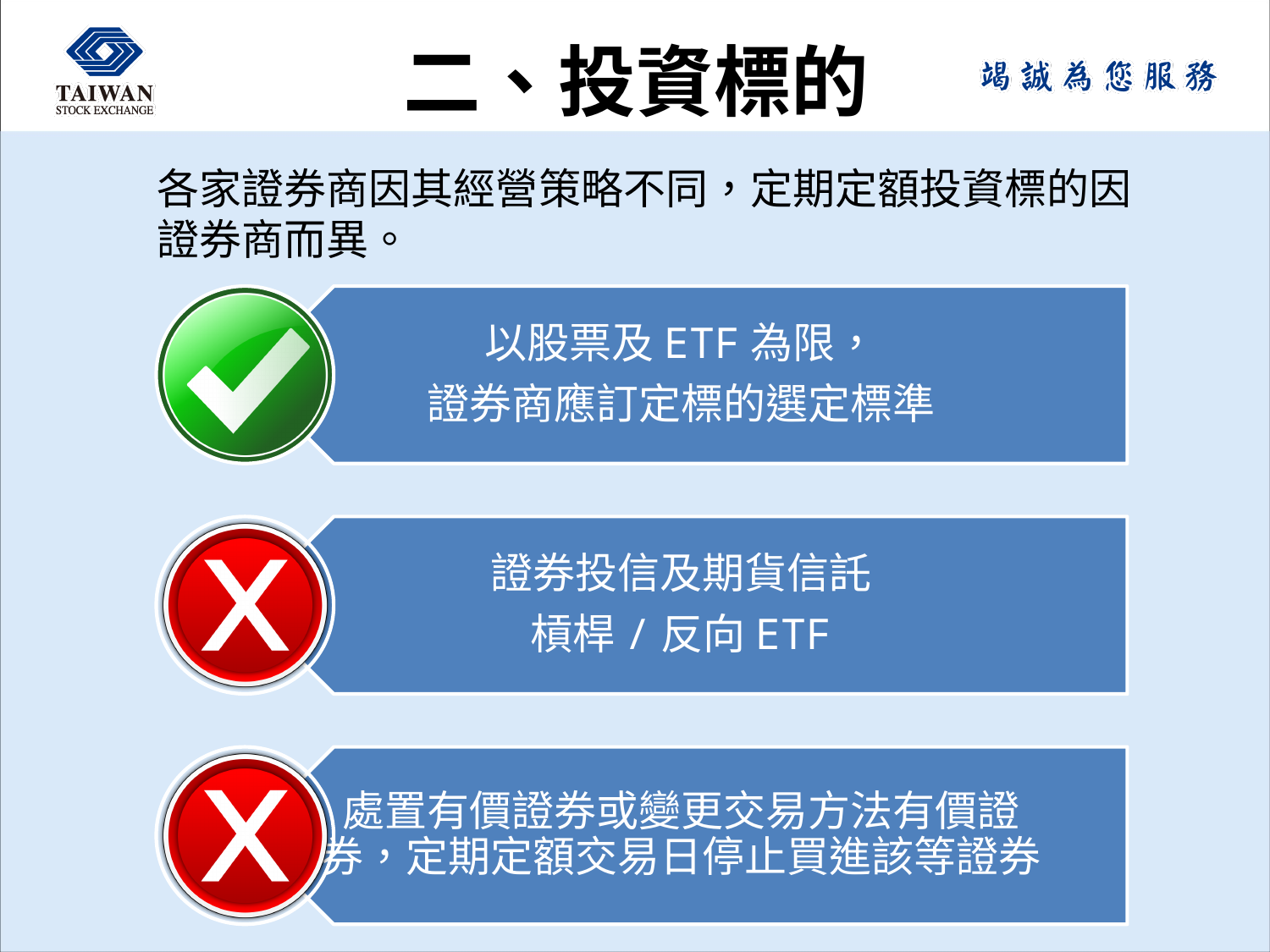

# 二、投資標的
各家證券商因其經營策略不同，定期定額投資標的因證券商而異。
以股票及ETF為限，
證券商應訂定標的選定標準
證券投信及期貨信託
槓桿/反向ETF
處置有價證券或變更交易方法有價證券，定期定額交易日停止買進該等證券